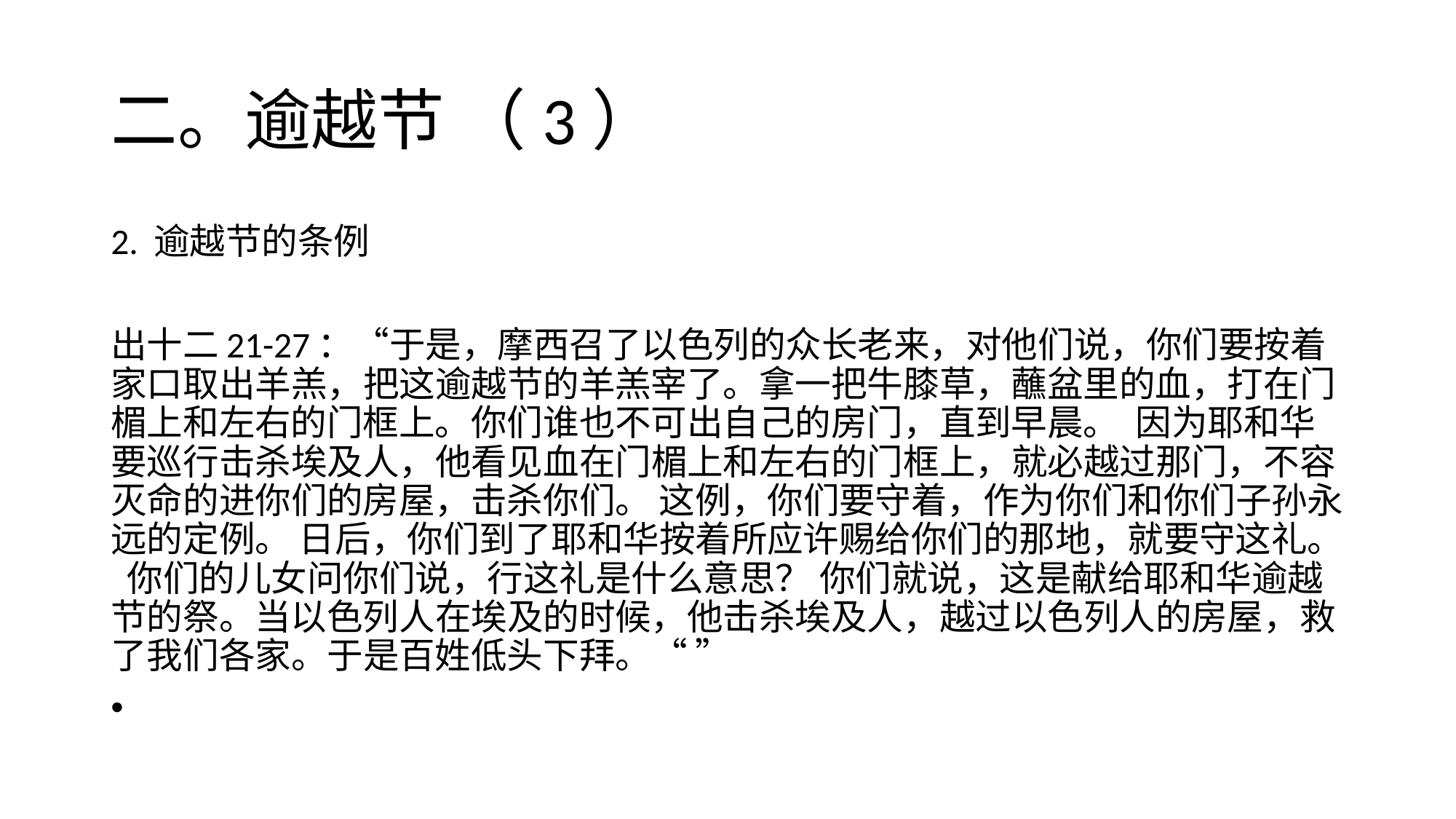

# 二。逾越节 （3）
2. 逾越节的条例

出十二21-27：“于是，摩西召了以色列的众长老来，对他们说，你们要按着家口取出羊羔，把这逾越节的羊羔宰了。拿一把牛膝草，蘸盆里的血，打在门楣上和左右的门框上。你们谁也不可出自己的房门，直到早晨。  因为耶和华要巡行击杀埃及人，他看见血在门楣上和左右的门框上，就必越过那门，不容灭命的进你们的房屋，击杀你们。 这例，你们要守着，作为你们和你们子孙永远的定例。 日后，你们到了耶和华按着所应许赐给你们的那地，就要守这礼。  你们的儿女问你们说，行这礼是什么意思？ 你们就说，这是献给耶和华逾越节的祭。当以色列人在埃及的时候，他击杀埃及人，越过以色列人的房屋，救了我们各家。于是百姓低头下拜。“ ”